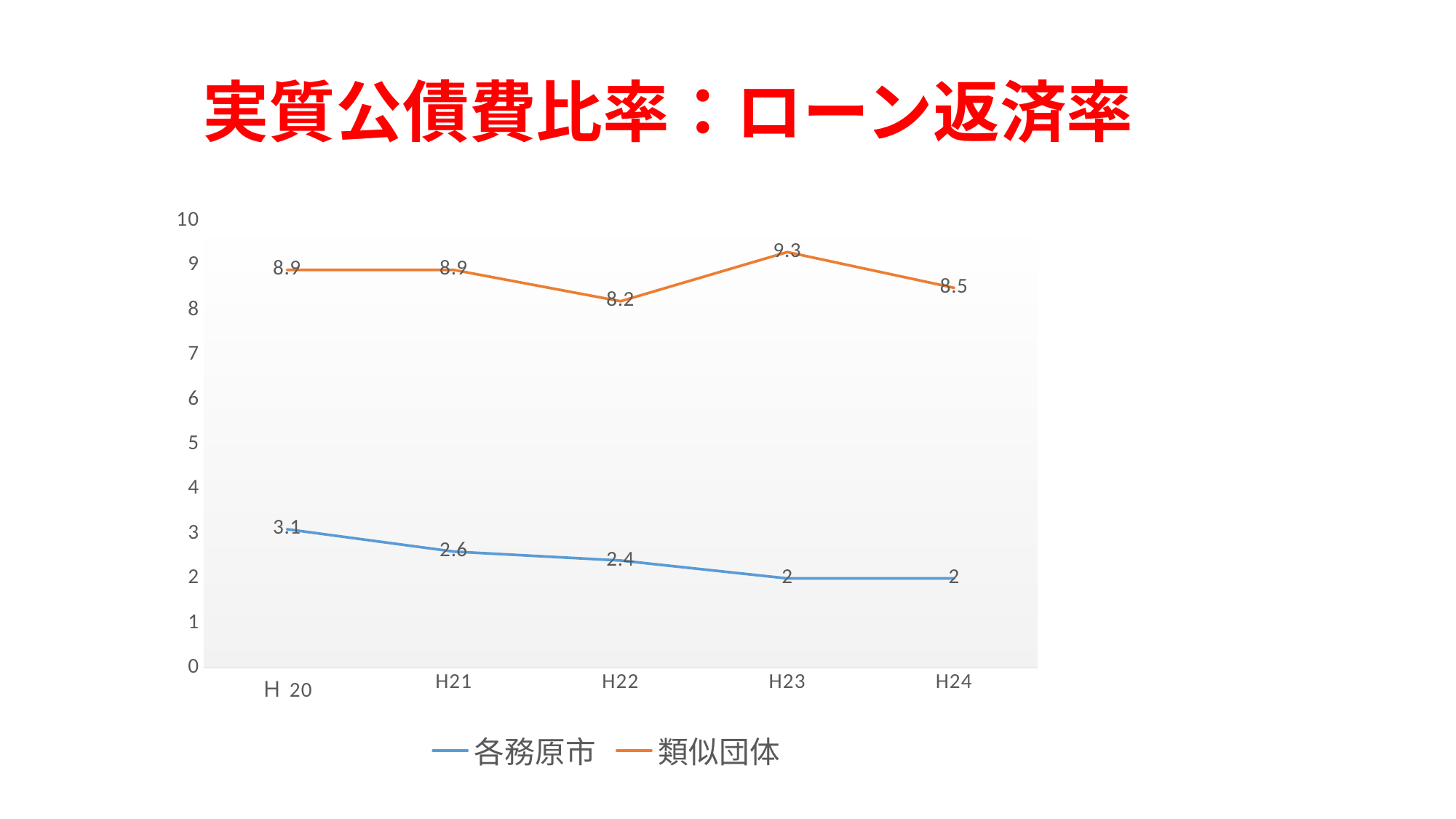

実質公債費比率：ローン返済率

### Chart

| Category | 各務原市 | 類似団体 |
|---|---|---|
| Ｈ20 | 3.1 | 8.9 |
| H21 | 2.6 | 8.9 |
| H22 | 2.4 | 8.2 |
| H23 | 2.0 | 9.3 |
| H24 | 2.0 | 8.5 |